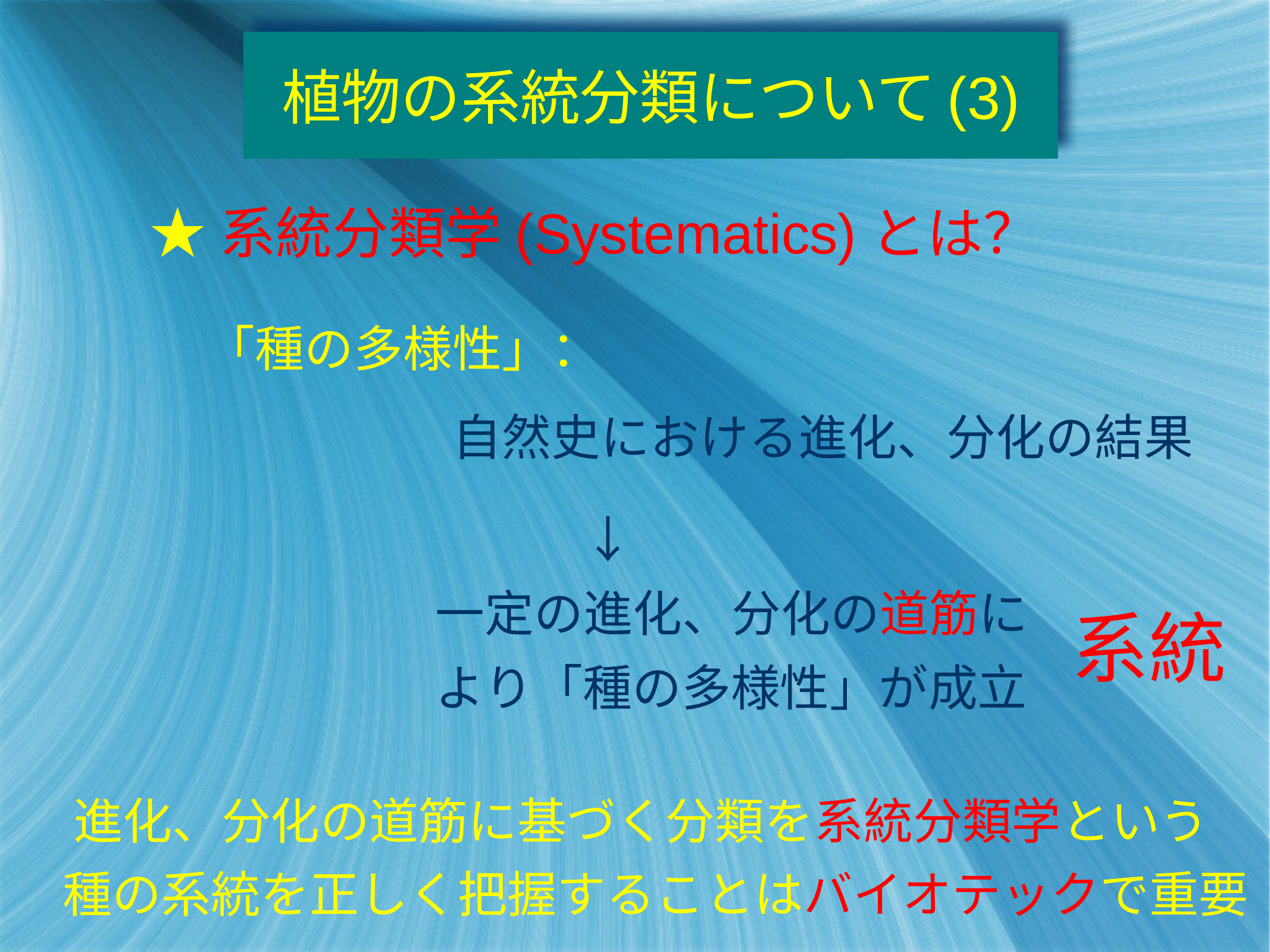

植物の系統分類について(3)
★系統分類学(Systematics)とは？
「種の多様性」：
　　　　　自然史における進化、分化の結果
　　　↓
一定の進化、分化の道筋により「種の多様性」が成立
系統
進化、分化の道筋に基づく分類を系統分類学という
種の系統を正しく把握することはバイオテックで重要